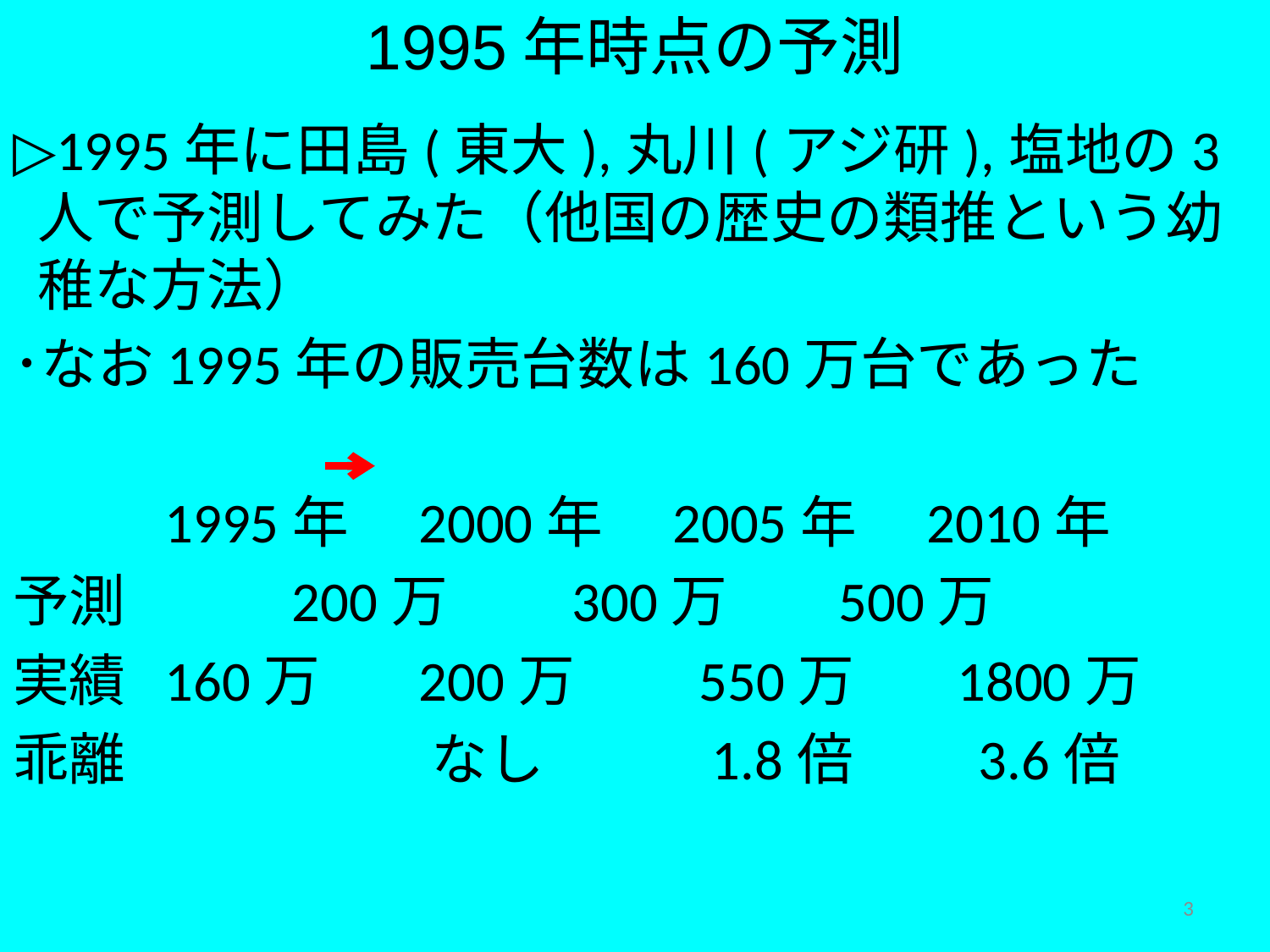

1995年時点の予測

▷1995年に田島(東大),丸川(アジ研),塩地の3人で予測してみた（他国の歴史の類推という幼稚な方法）
･なお1995年の販売台数は160万台であった

		1995年	2000年 	2005年  	2010年
予測 		200万	 300万   	  500万
実績  160万	200万	 550万       1800万
乖離     		 なし        	  1.8倍	   3.6倍

3